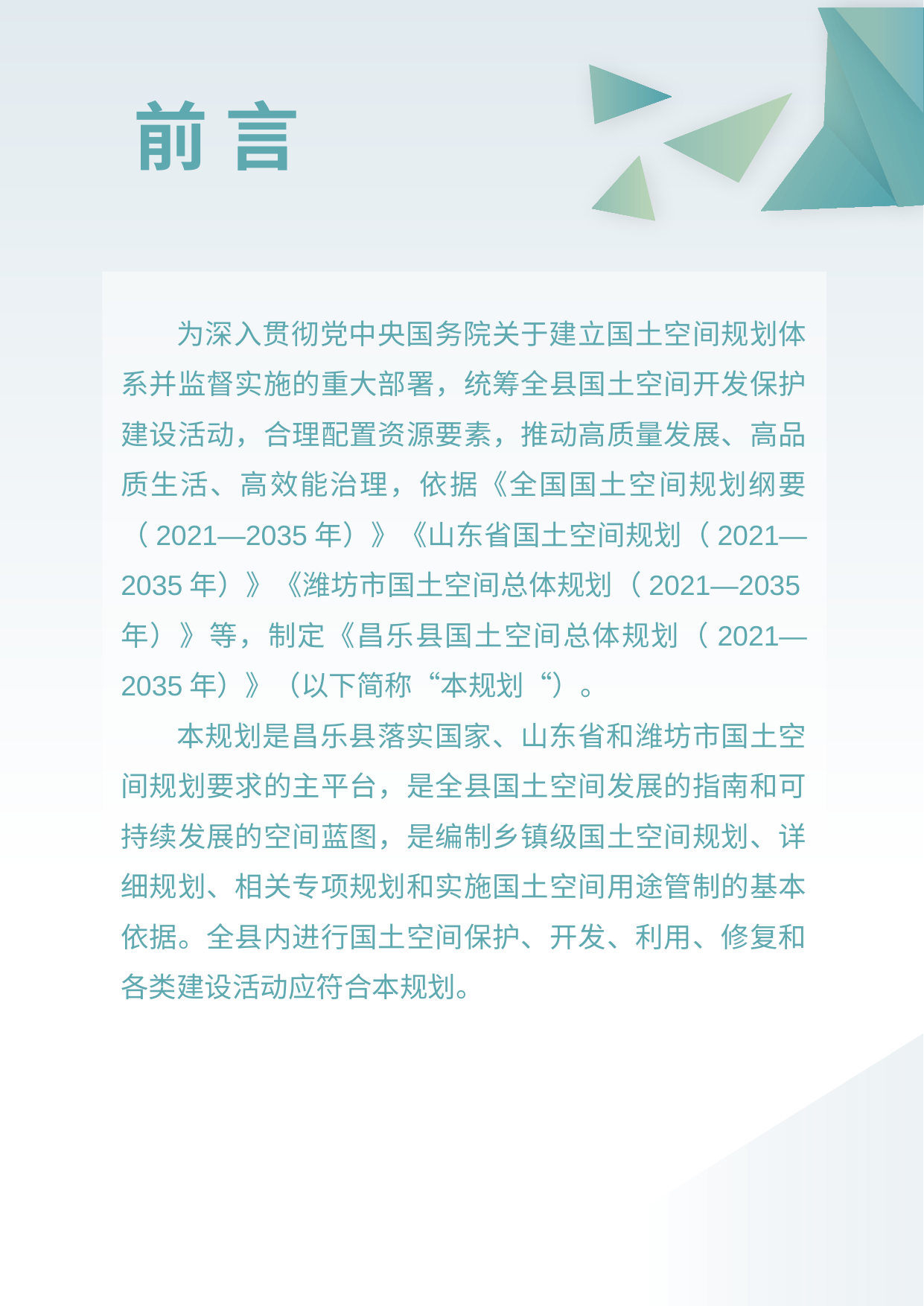

前 言

为深入贯彻党中央国务院关于建立国土空间规划体系并监督实施的重大部署，统筹全县国土空间开发保护建设活动，合理配置资源要素，推动高质量发展、高品质生活、高效能治理，依据《全国国土空间规划纲要（2021—2035年）》《山东省国土空间规划（2021—2035年）》《潍坊市国土空间总体规划（2021—2035年）》等，制定《昌乐县国土空间总体规划（2021—2035年）》（以下简称“本规划“）。
本规划是昌乐县落实国家、山东省和潍坊市国土空间规划要求的主平台，是全县国土空间发展的指南和可持续发展的空间蓝图，是编制乡镇级国土空间规划、详细规划、相关专项规划和实施国土空间用途管制的基本依据。全县内进行国土空间保护、开发、利用、修复和各类建设活动应符合本规划。